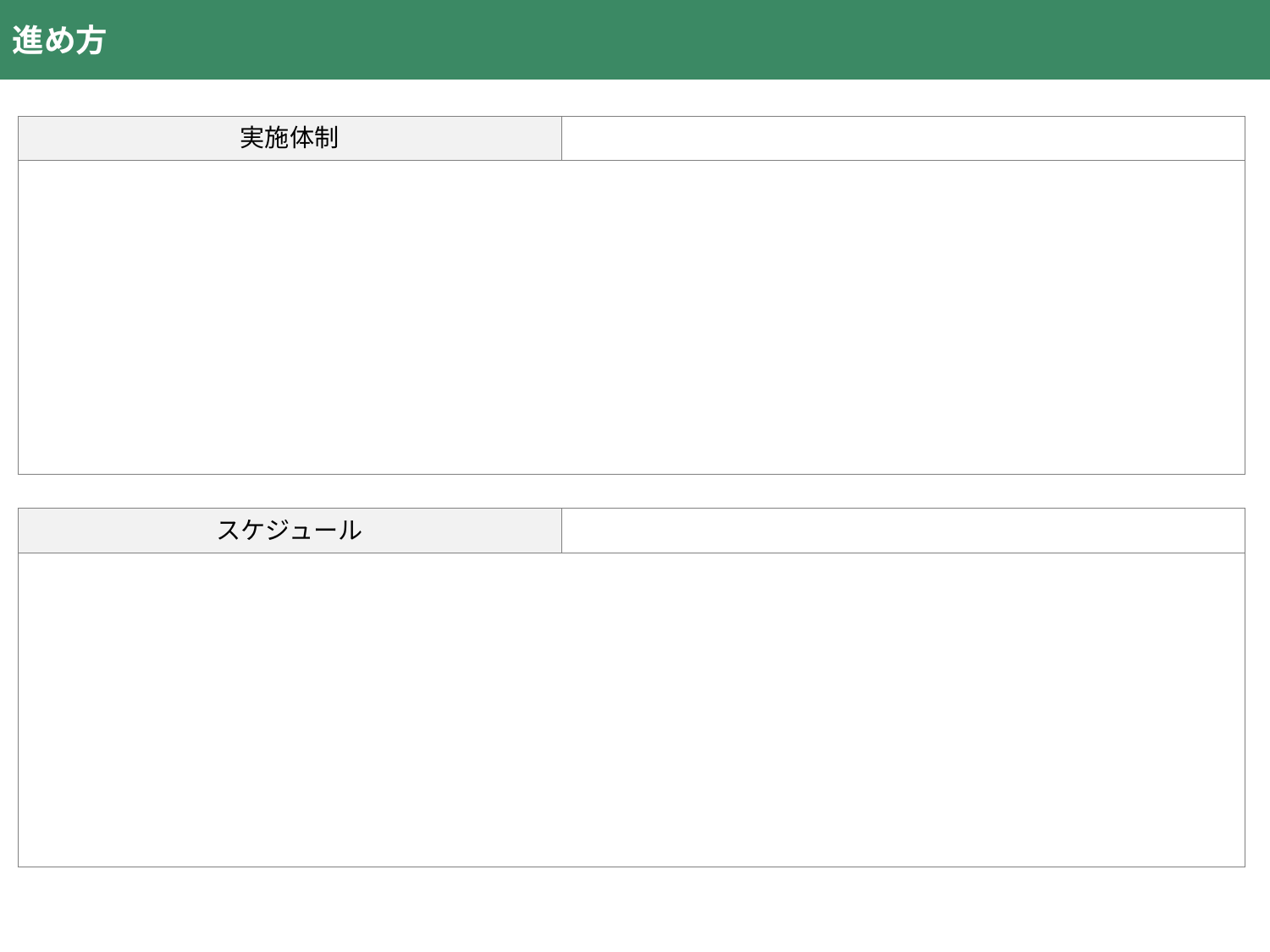

進め方
| 実施体制 |  |
| --- | --- |
|  |  |
| スケジュール |  |
| --- | --- |
|  |  |